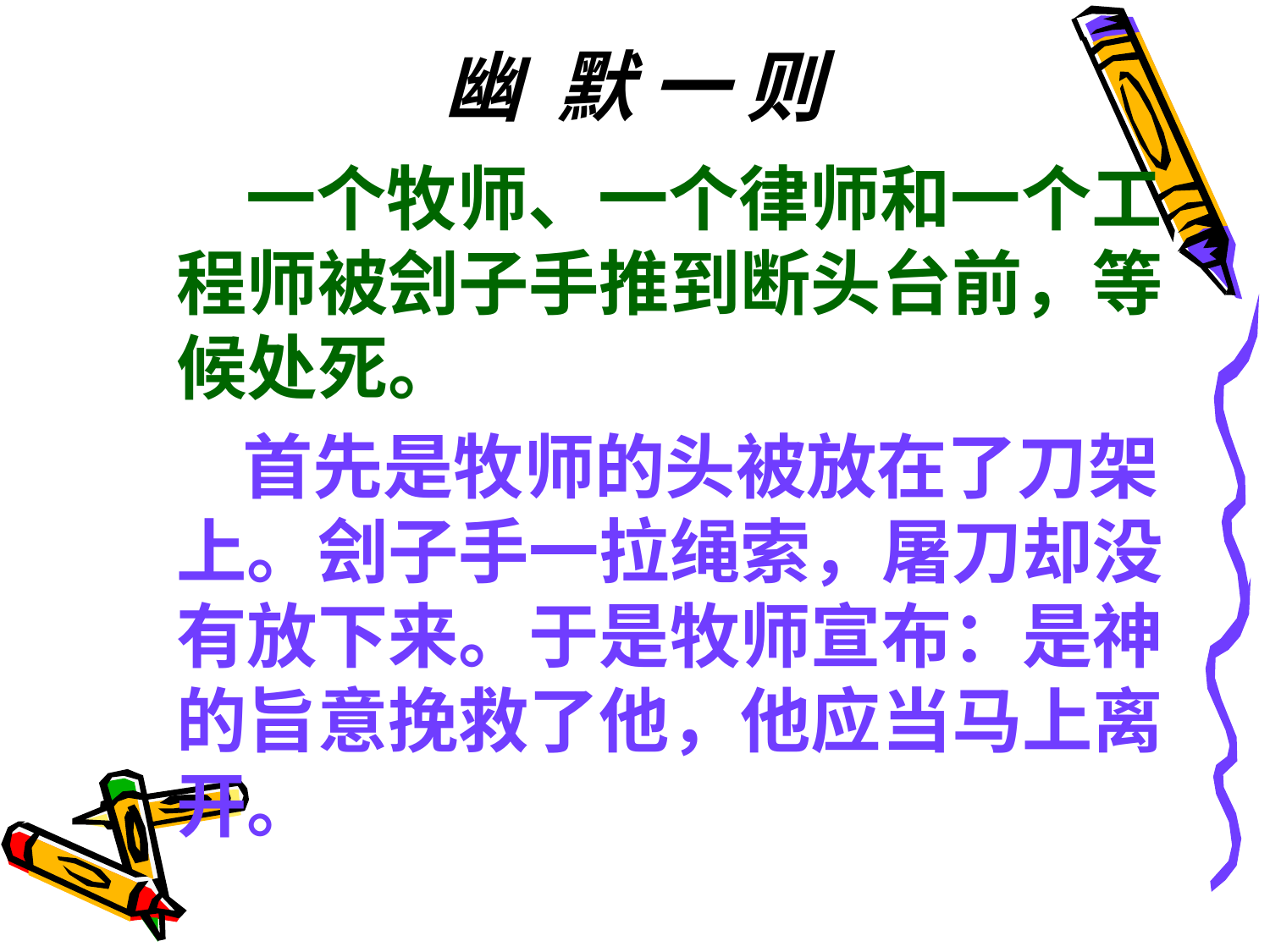

# 幽  默 一 则
        一个牧师、一个律师和一个工程师被刽子手推到断头台前，等候处死。
      首先是牧师的头被放在了刀架上。刽子手一拉绳索，屠刀却没有放下来。于是牧师宣布：是神的旨意挽救了他，他应当马上离开。